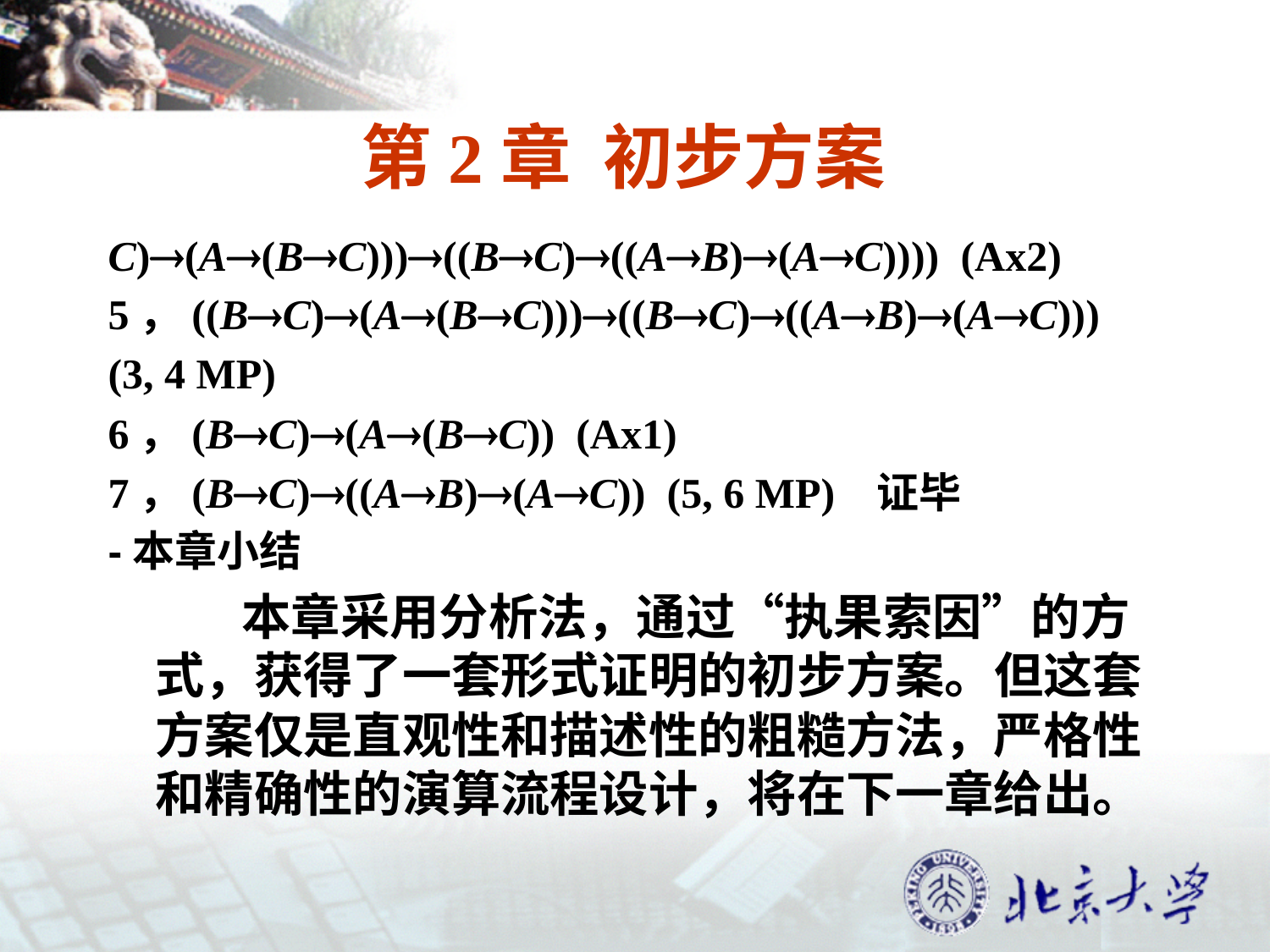

# 第2章  初步方案
C)→(A→(B→C)))→((B→C)→((A→B)→(A→C))))  (Ax2)
5，((B→C)→(A→(B→C)))→((B→C)→((A→B)→(A→C)))
(3, 4 MP)
6，(B→C)→(A→(B→C))  (Ax1)
7，(B→C)→((A→B)→(A→C))  (5, 6 MP)   证毕
-本章小结
             本章采用分析法，通过“执果索因”的方式，获得了一套形式证明的初步方案。但这套方案仅是直观性和描述性的粗糙方法，严格性和精确性的演算流程设计，将在下一章给出。